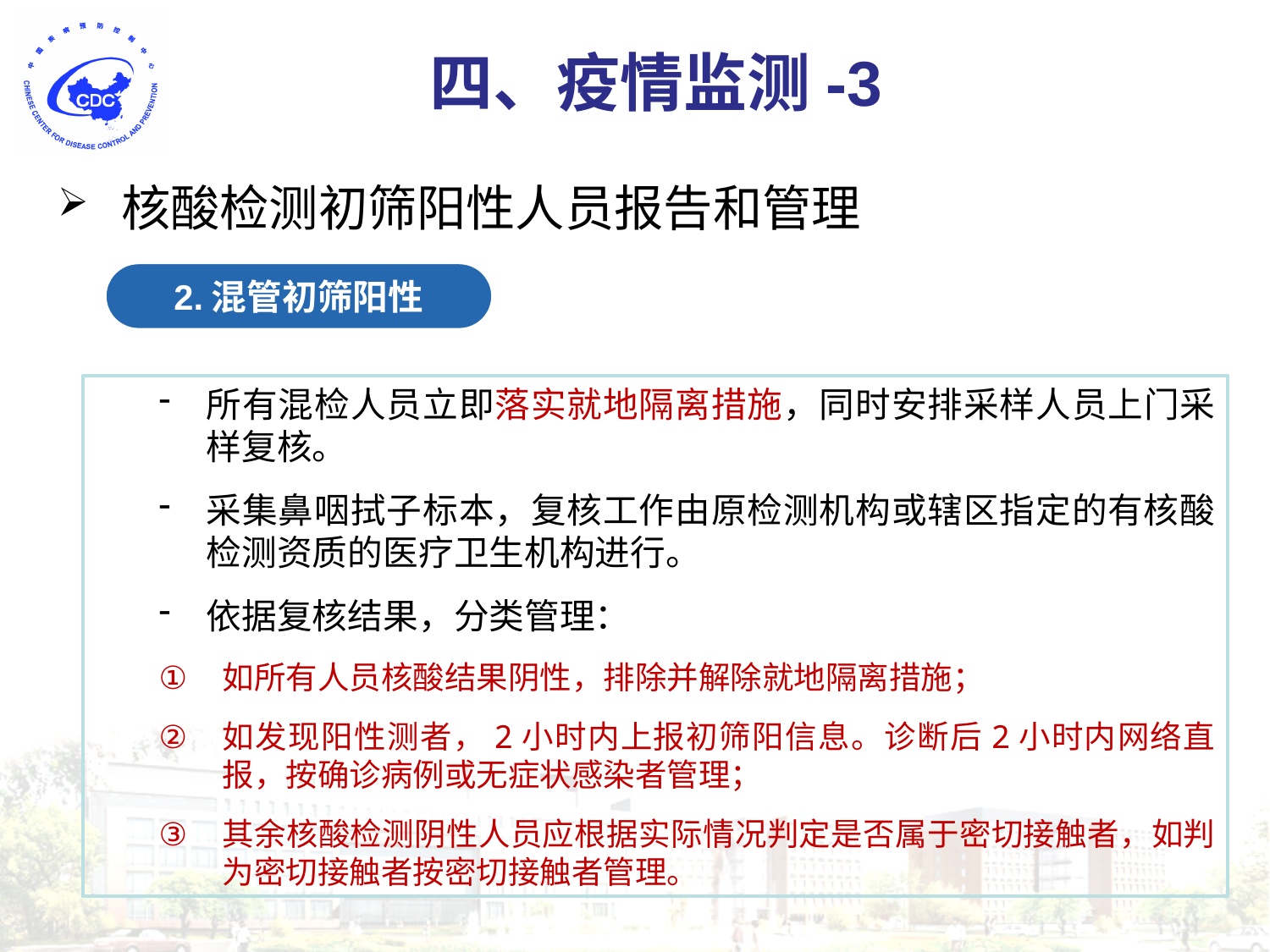

四、疫情监测-3
# 核酸检测初筛阳性人员报告和管理
2.混管初筛阳性
所有混检人员立即落实就地隔离措施，同时安排采样人员上门采样复核。
采集鼻咽拭子标本，复核工作由原检测机构或辖区指定的有核酸检测资质的医疗卫生机构进行。
依据复核结果，分类管理：
如所有人员核酸结果阴性，排除并解除就地隔离措施；
如发现阳性测者，2小时内上报初筛阳信息。诊断后2小时内网络直报，按确诊病例或无症状感染者管理；
其余核酸检测阴性人员应根据实际情况判定是否属于密切接触者，如判为密切接触者按密切接触者管理。